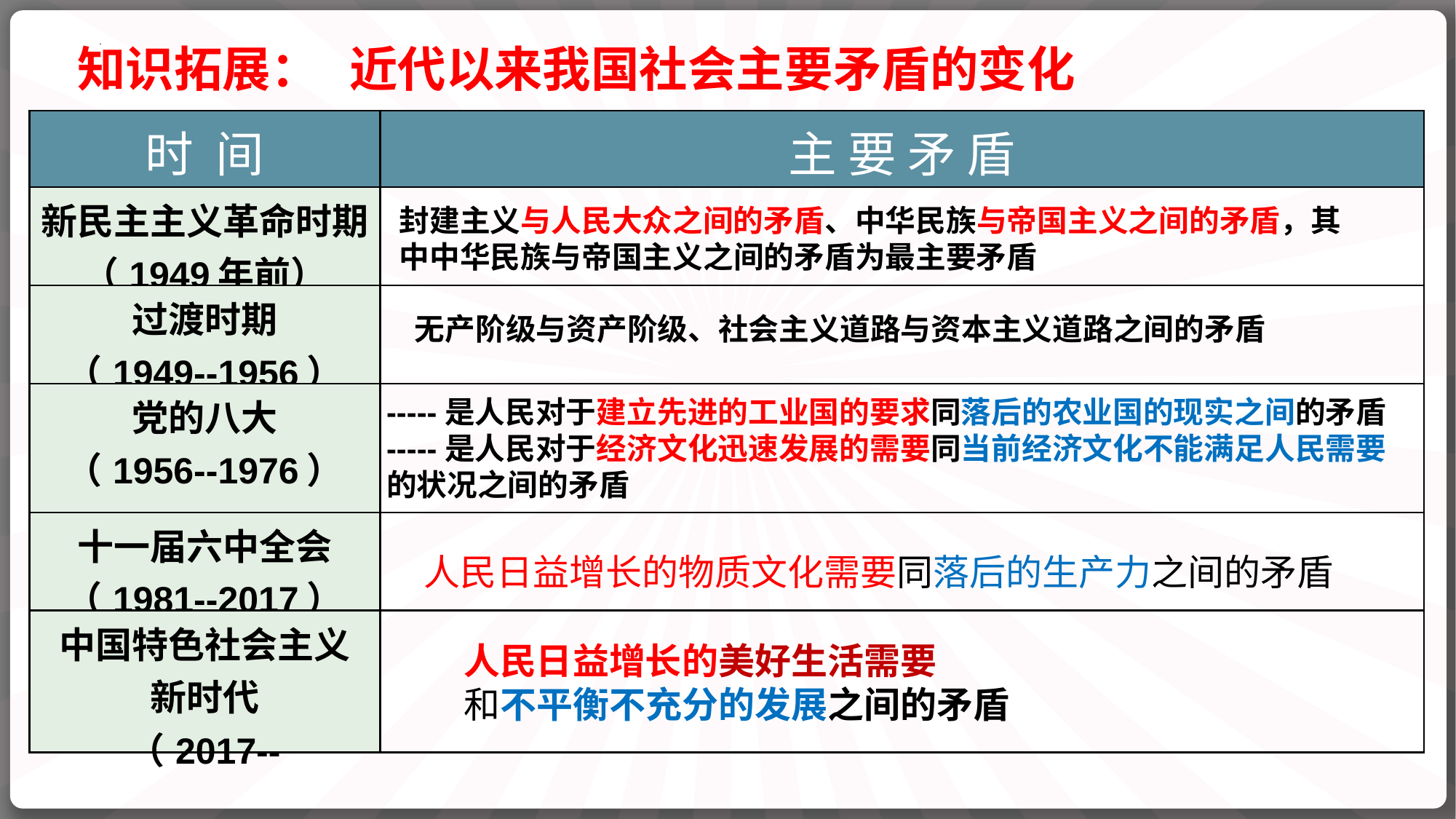

知识拓展：
近代以来我国社会主要矛盾的变化
| 时 间 | 主 要 矛 盾 |
| --- | --- |
| 新民主主义革命时期（1949年前） |  |
| 过渡时期 （1949--1956） |  |
| 党的八大 （1956--1976） |  |
| 十一届六中全会 （1981--2017） |  |
| 中国特色社会主义 新时代 （2017-- |  |
封建主义与人民大众之间的矛盾、中华民族与帝国主义之间的矛盾，其中中华民族与帝国主义之间的矛盾为最主要矛盾
无产阶级与资产阶级、社会主义道路与资本主义道路之间的矛盾
-----是人民对于建立先进的工业国的要求同落后的农业国的现实之间的矛盾
-----是人民对于经济文化迅速发展的需要同当前经济文化不能满足人民需要的状况之间的矛盾
人民日益增长的物质文化需要同落后的生产力之间的矛盾
人民日益增长的美好生活需要
和不平衡不充分的发展之间的矛盾